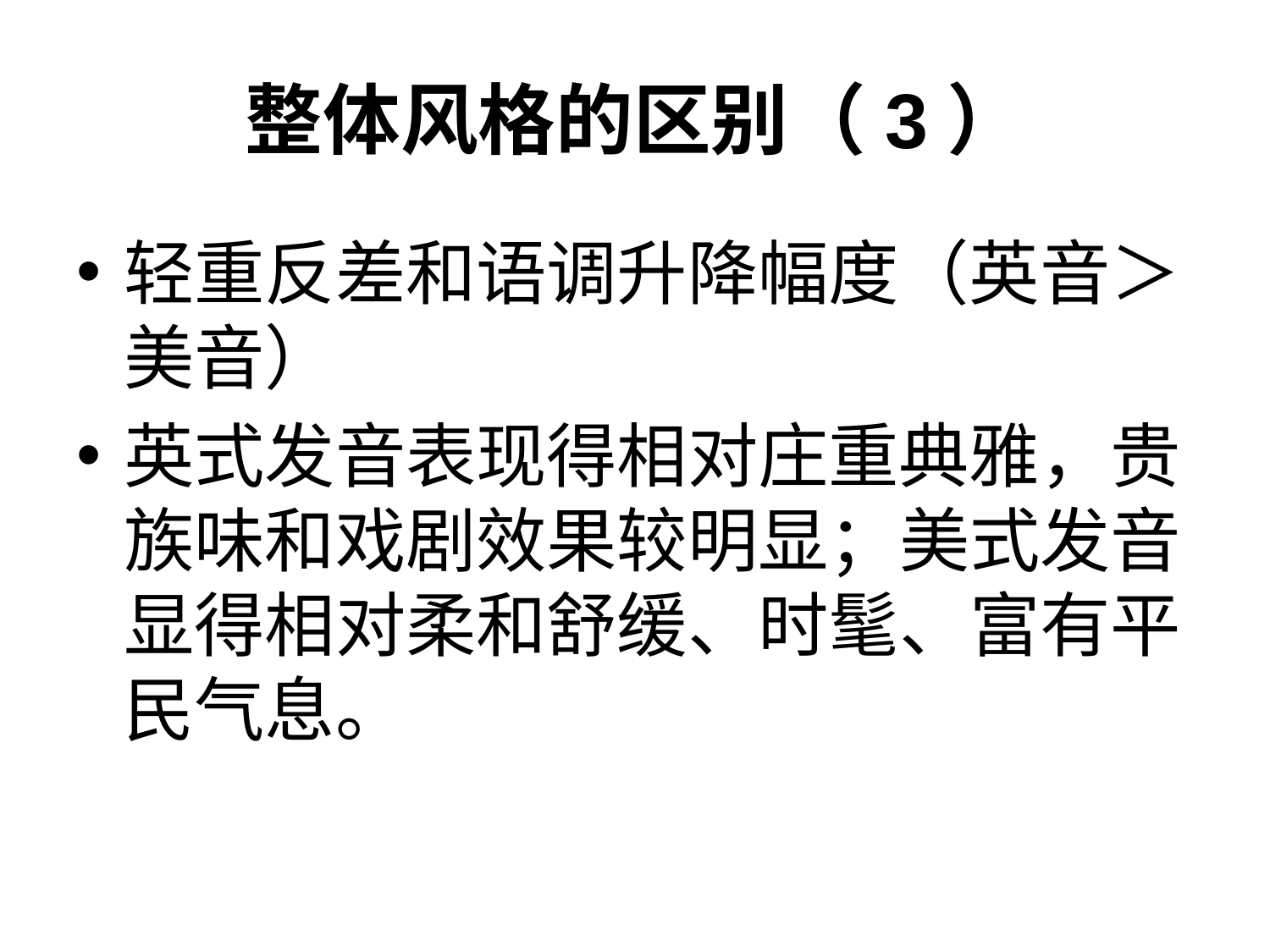

# 整体风格的区别（3）
轻重反差和语调升降幅度（英音＞美音）
英式发音表现得相对庄重典雅，贵族味和戏剧效果较明显；美式发音显得相对柔和舒缓、时髦、富有平民气息。